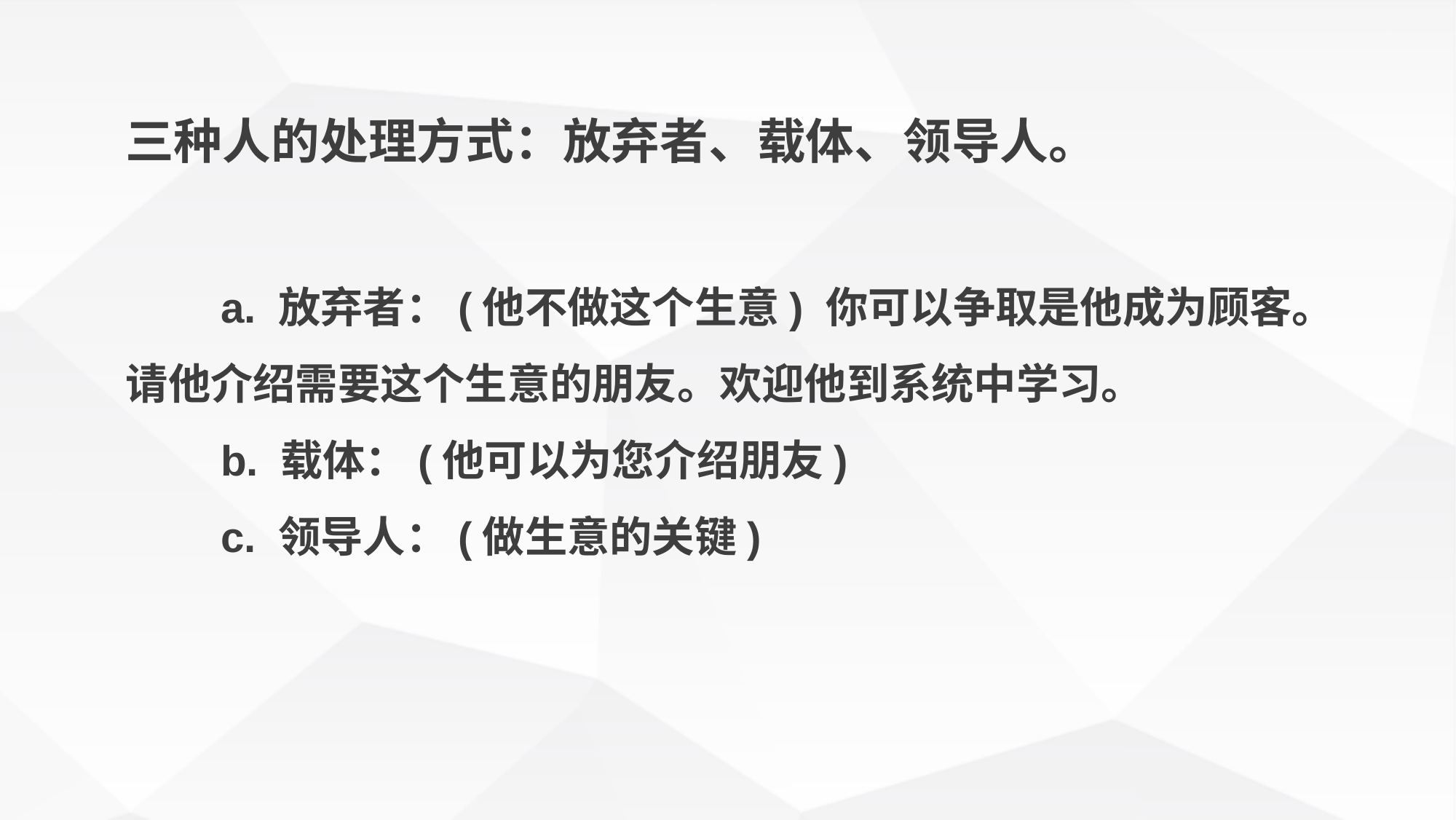

三种人的处理方式：放弃者、载体、领导人。
　　a. 放弃者：(他不做这个生意) 你可以争取是他成为顾客。请他介绍需要这个生意的朋友。欢迎他到系统中学习。
　　b. 载体：(他可以为您介绍朋友)
　　c. 领导人：(做生意的关键)